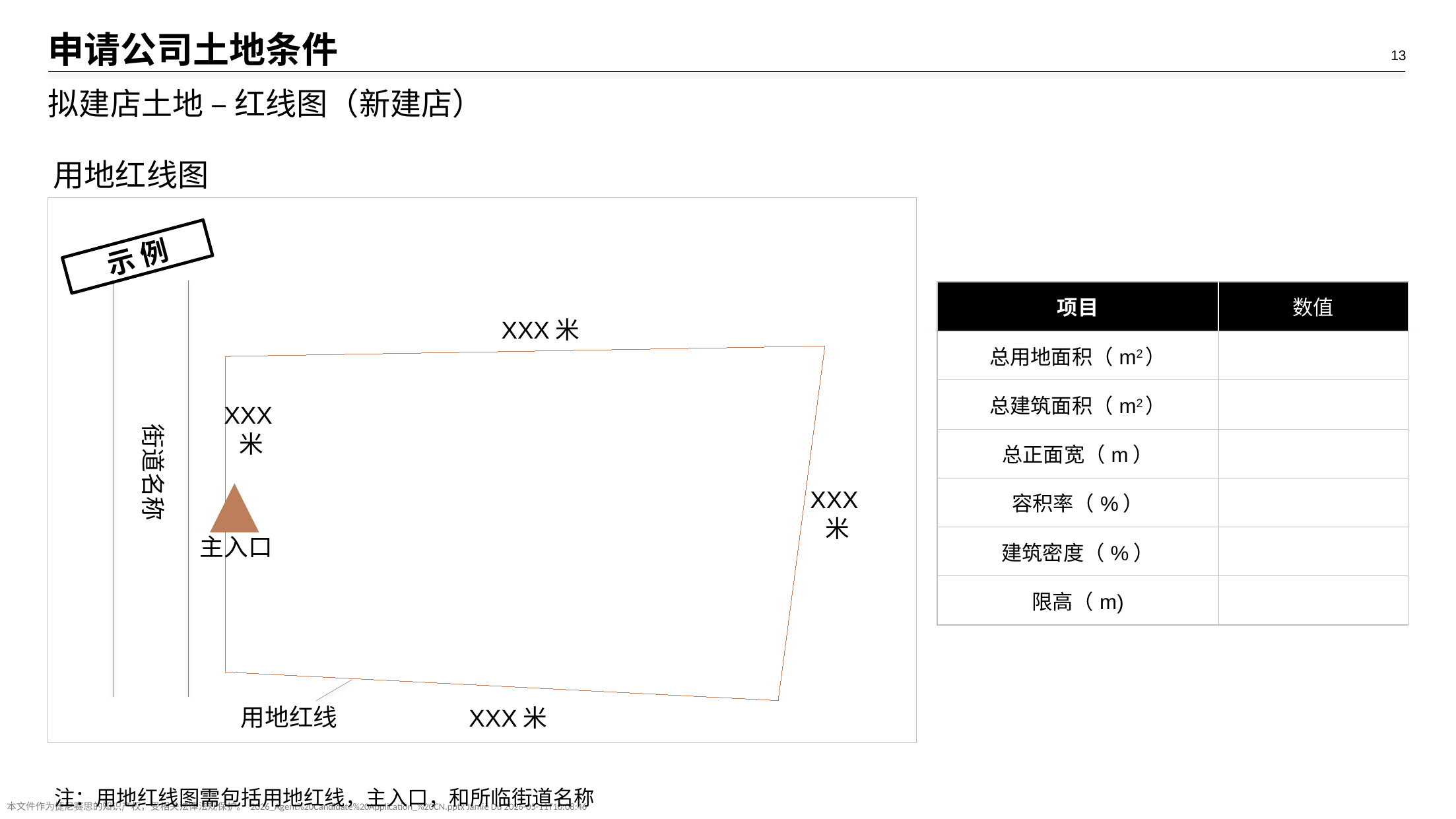

# 申请公司土地条件
拟建店土地 – 红线图（新建店）
用地红线图

示 例
| 项目 | 数值 |
| --- | --- |
| 总用地面积（m2） |  |
| 总建筑面积（m2） |  |
| 总正面宽（m） |  |
| 容积率（%） |  |
| 建筑密度（%） |  |
| 限高（m) |  |
XXX米

XXX米
街道名称

XXX米
主入口
用地红线
XXX米
注：用地红线图需包括用地红线，主入口，和所临街道名称